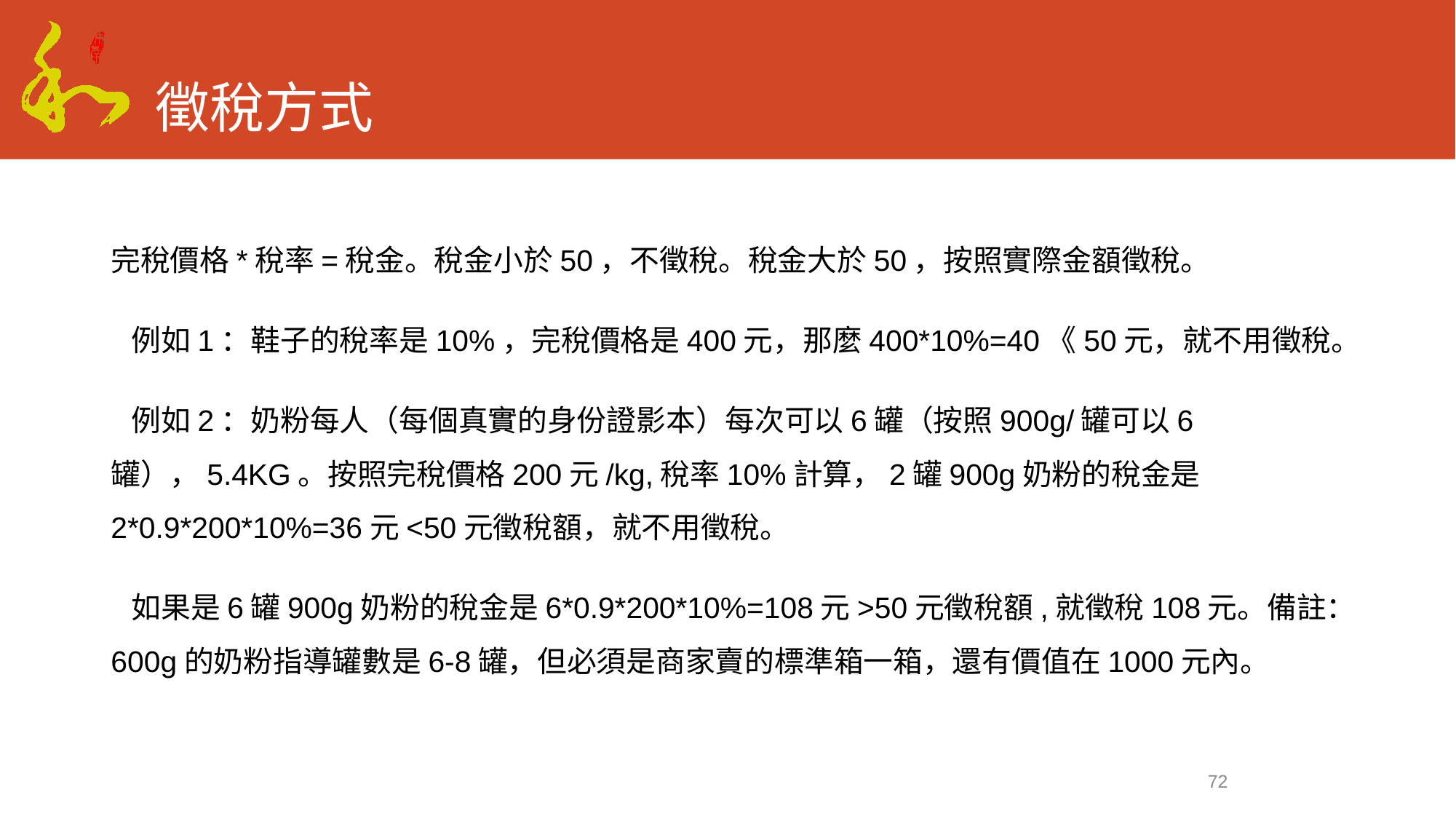

# 徵稅方式
完稅價格*稅率=稅金。稅金小於50，不徵稅。稅金大於50，按照實際金額徵稅。
  例如1：鞋子的稅率是10%，完稅價格是400元，那麼400*10%=40《50元，就不用徵稅。
  例如2：奶粉每人（每個真實的身份證影本）每次可以6罐（按照900g/罐可以6罐），5.4KG。按照完稅價格200元/kg,稅率10%計算，2罐900g奶粉的稅金是2*0.9*200*10%=36元<50元徵稅額，就不用徵稅。
  如果是6罐900g奶粉的稅金是6*0.9*200*10%=108元>50元徵稅額,就徵稅108元。備註：600g的奶粉指導罐數是6-8罐，但必須是商家賣的標準箱一箱，還有價值在1000元內。
72